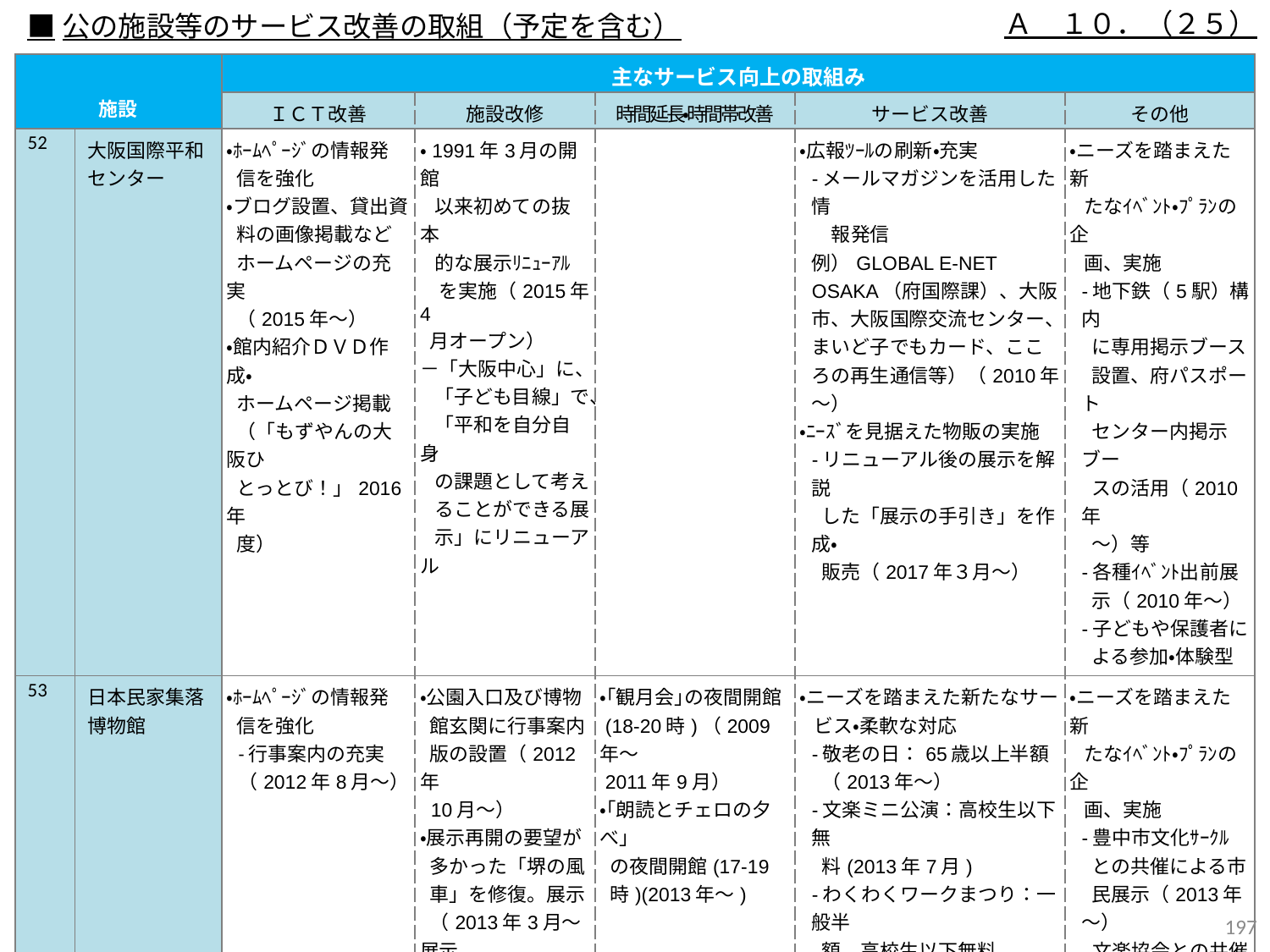

Ａ　１０．（２５）
■公の施設等のサービス改善の取組（予定を含む）
| 施設 |  | 主なサービス向上の取組み |  |  |  |  |
| --- | --- | --- | --- | --- | --- | --- |
|  |  | ＩＣＴ改善 | 施設改修 | 時間延長・時間帯改善 | サービス改善 | その他 |
| 52 | 大阪国際平和センター | ・ﾎｰﾑﾍﾟｰｼﾞの情報発 信を強化 ・ブログ設置、貸出資 料の画像掲載など ホームページの充実 （2015年～） ・館内紹介ＤＶＤ作成・ ホームページ掲載 （「もずやんの大阪ひ とっとび！」2016年 度） | ・1991年3月の開館 以来初めての抜本 的な展示ﾘﾆｭｰｱﾙ 　を実施（2015年4 月オープン） －「大阪中心」に、 「子ども目線」で、 「平和を自分自身 の課題として考え ることができる展 示」にリニューアル |  | ・広報ﾂｰﾙの刷新・充実 -メールマガジンを活用した情 　報発信 例）GLOBAL E-NET OSAKA（府国際課）、大阪市、大阪国際交流センター、まいど子でもカード、こころの再生通信等）（2010年～） ・ﾆｰｽﾞを見据えた物販の実施 -リニューアル後の展示を解説　 した「展示の手引き」を作成・ 販売（2017年３月～） | ・ニーズを踏まえた新 たなｲﾍﾞﾝﾄ・ﾌﾟﾗﾝの企 画、実施 -地下鉄（5駅）構内 に専用掲示ブース 設置、府パスポート センター内掲示ブー スの活用（2010年 ～）等 -各種ｲﾍﾞﾝﾄ出前展 示（2010年～） -子どもや保護者に よる参加・体験型の イベントを開催（2017年度～） |
| 53 | 日本民家集落博物館 | ・ﾎｰﾑﾍﾟｰｼﾞの情報発 信を強化 -行事案内の充実（2012年8月～） | ・公園入口及び博物 館玄関に行事案内 版の設置（2012年 10月～） ・展示再開の要望が 多かった「堺の風 車」を修復。展示 （2013年3月～展示 再開） ・園路整備（2017年） | ・｢観月会｣の夜間開館 (18-20時)（2009年～ 2011年9月） ・｢朗読とチェロの夕べ｣ の夜間開館(17-19 時)(2013年～) | ・ニーズを踏まえた新たなサー ビス・柔軟な対応 -敬老の日：65歳以上半額 （2013年～） -文楽ミニ公演：高校生以下無 料(2013年7月) -わくわくワークまつり：一般半 額、高校生以下無料（2013 年） －毎月15日は65歳以上半額 （2013年～） | ・ニーズを踏まえた新 たなｲﾍﾞﾝﾄ・ﾌﾟﾗﾝの企 画、実施 -豊中市文化ｻｰｸﾙ との共催による市 民展示（2013年～） -文楽協会との共催 による「文楽ミニ公 演」(2013年7月～) -地元保存会を招致 しての「椎葉神楽」 公演の開催 （2013年11月） －日本民俗建築学 会シンポジウム （2017年） |
197